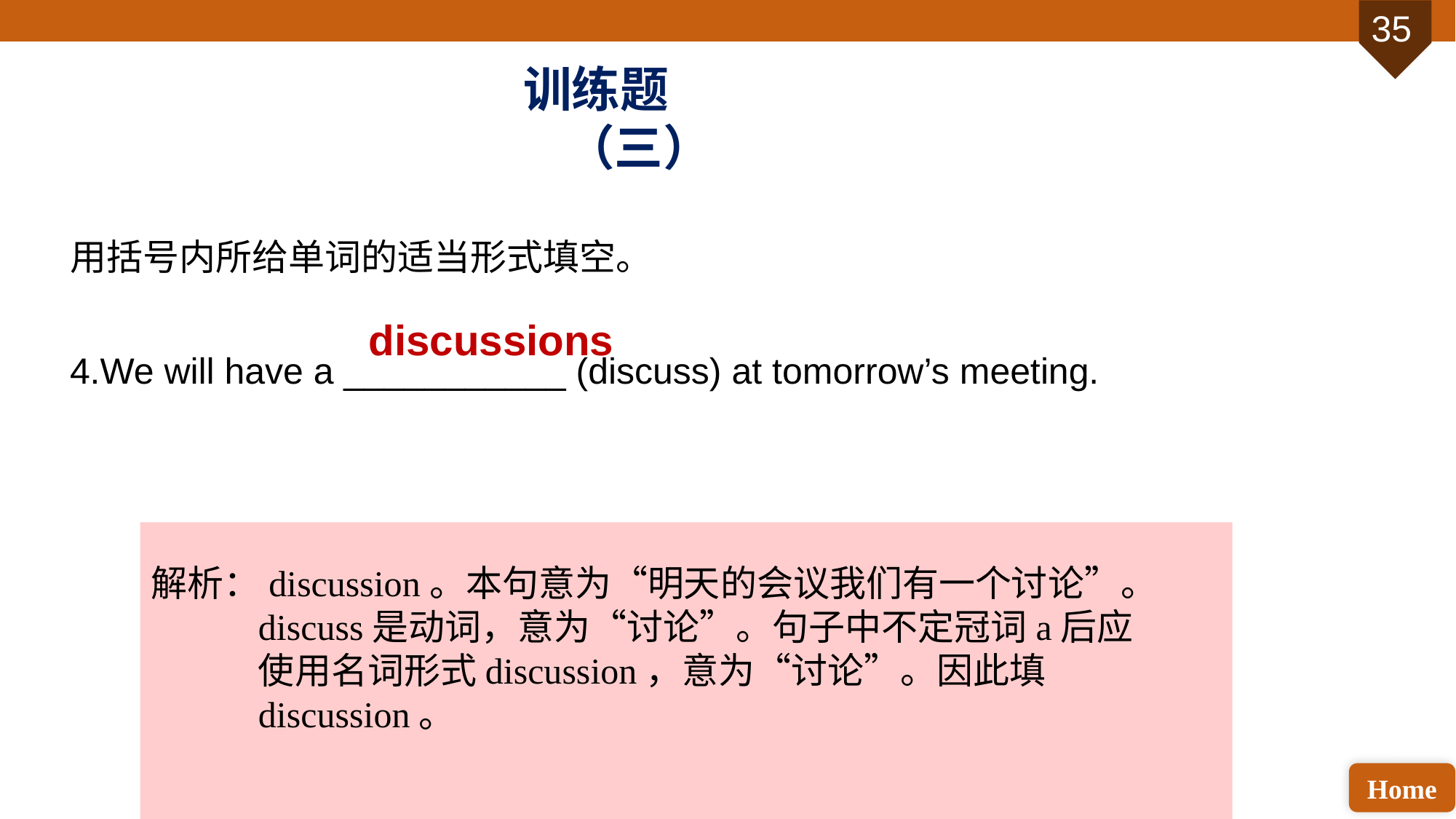

训练题（三）
用括号内所给单词的适当形式填空。

4.We will have a ___________ (discuss) at tomorrow’s meeting.
discussions

解析：discussion。本句意为“明天的会议我们有一个讨论”。discuss是动词，意为“讨论”。句子中不定冠词a后应使用名词形式discussion，意为“讨论”。因此填discussion。